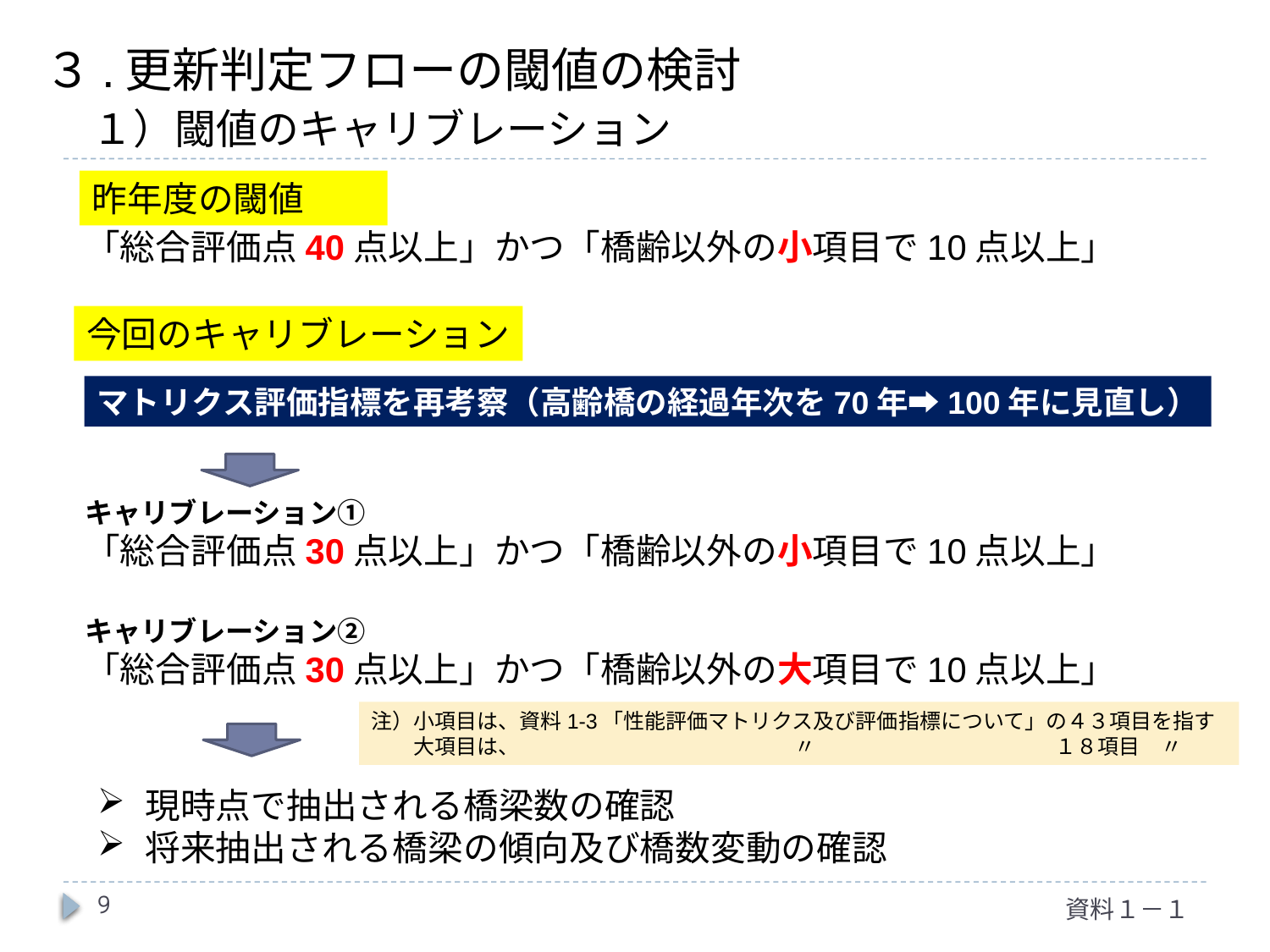

# ３.更新判定フローの閾値の検討 　１）閾値のキャリブレーション
昨年度の閾値

「総合評価点40点以上」かつ「橋齢以外の小項目で10点以上」

キャリブレーション①
「総合評価点30点以上」かつ「橋齢以外の小項目で10点以上」

キャリブレーション②
「総合評価点30点以上」かつ「橋齢以外の大項目で10点以上」
今回のキャリブレーション
マトリクス評価指標を再考察（高齢橋の経過年次を70年➡100年に見直し）

注）小項目は、資料1-3「性能評価マトリクス及び評価指標について」の４３項目を指す
　　大項目は、　　　　　　　　　　　　　〃　　　　　　　　　     　 １８項目　〃

現時点で抽出される橋梁数の確認
将来抽出される橋梁の傾向及び橋数変動の確認
9
資料１－１